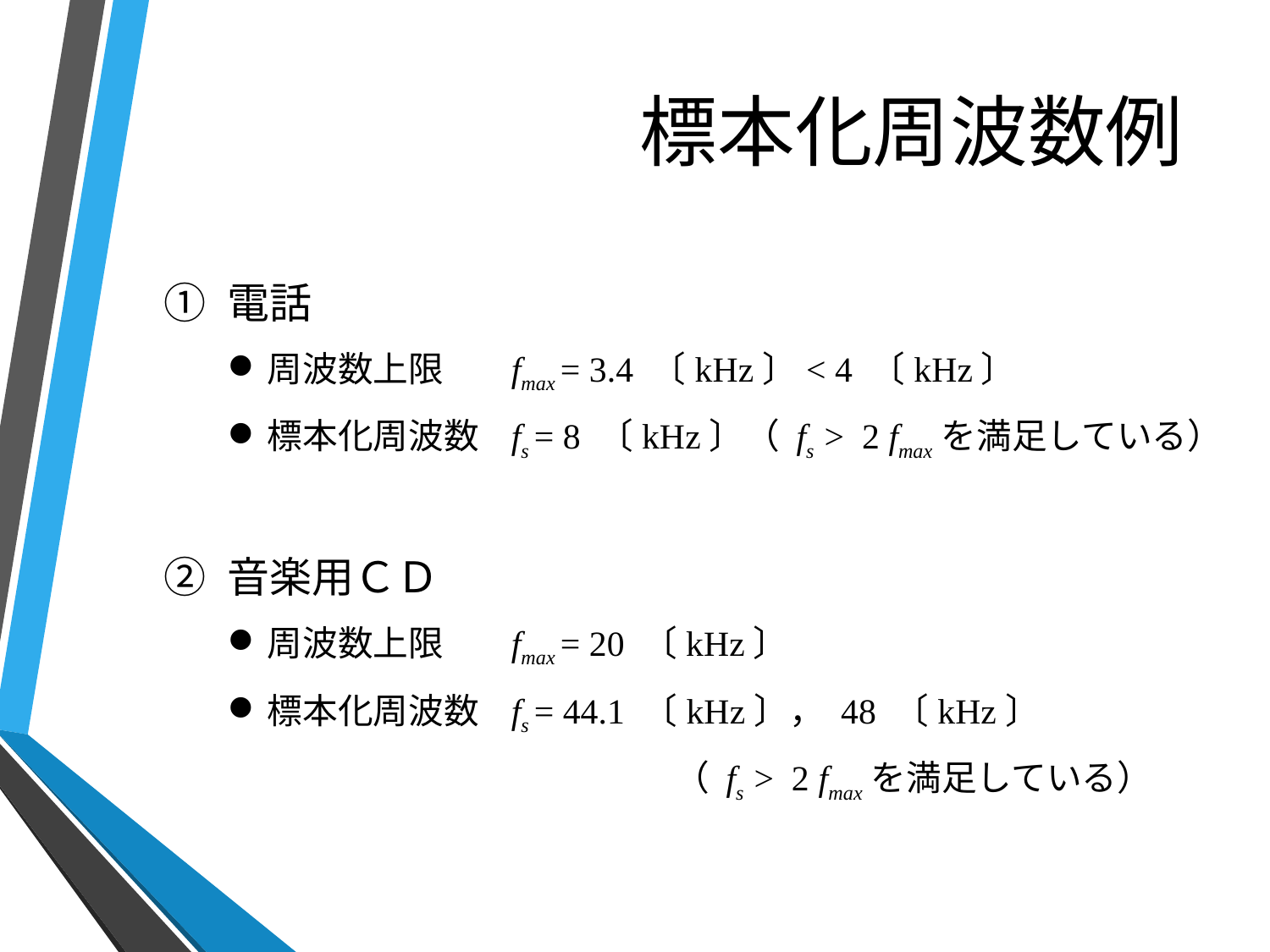

# 標本化周波数例
電話
周波数上限　   fmax = 3.4 〔kHz〕< 4 〔kHz〕
標本化周波数   fs = 8 〔kHz〕（ fs  >  2 fmaxを満足している）

音楽用ＣＤ
周波数上限　   fmax = 20 〔kHz〕
標本化周波数   fs = 44.1 〔kHz〕， 48 〔kHz〕
                                                        （ fs  >  2 fmaxを満足している）